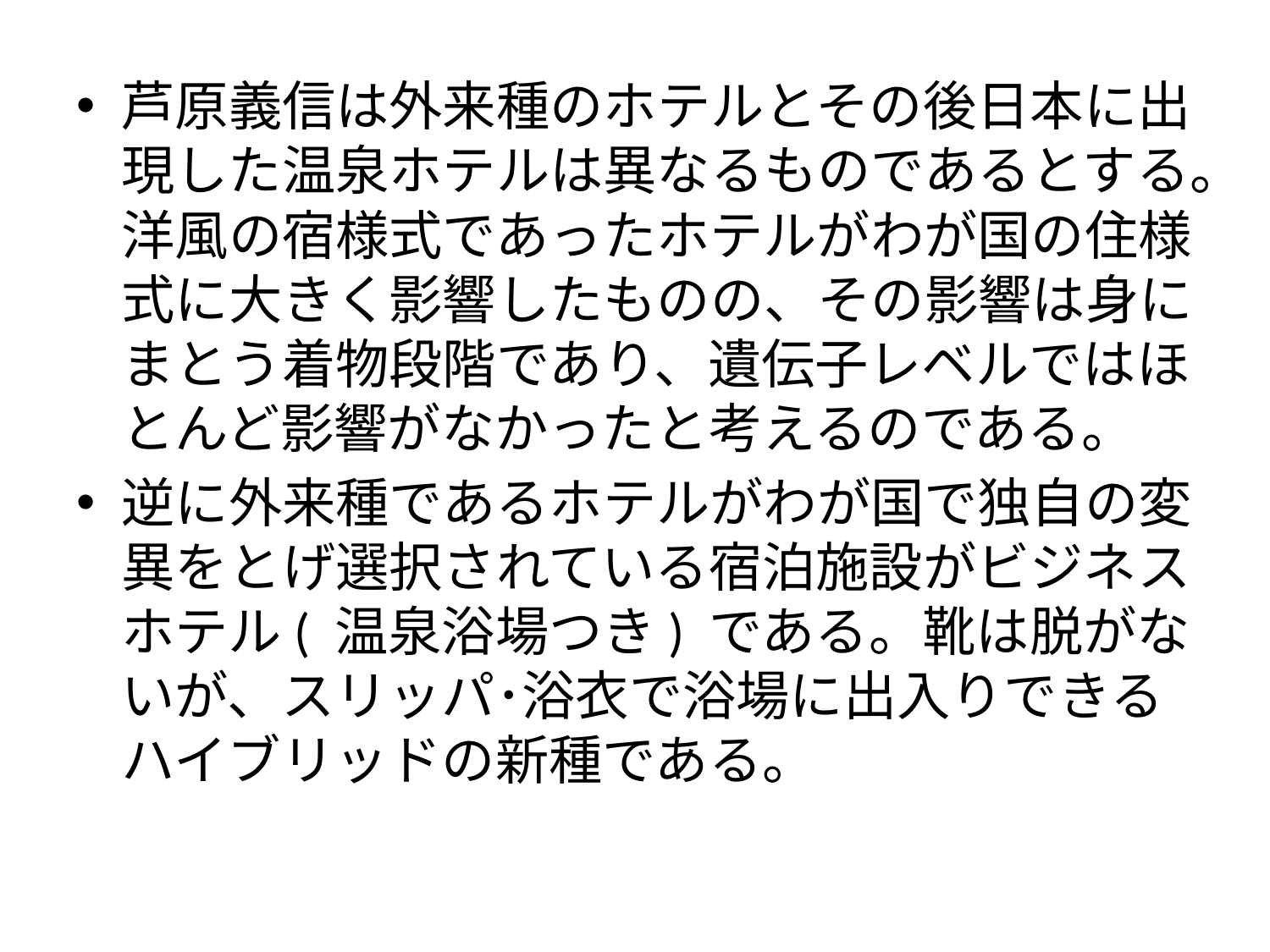

芦原義信は外来種のホテルとその後日本に出現した温泉ホテルは異なるものであるとする。洋風の宿様式であったホテルがわが国の住様式に大きく影響したものの、その影響は身にまとう着物段階であり、遺伝子レベルではほとんど影響がなかったと考えるのである。
逆に外来種であるホテルがわが国で独自の変異をとげ選択されている宿泊施設がビジネスホテル( 温泉浴場つき) である。靴は脱がないが、スリッパ･浴衣で浴場に出入りできるハイブリッドの新種である。